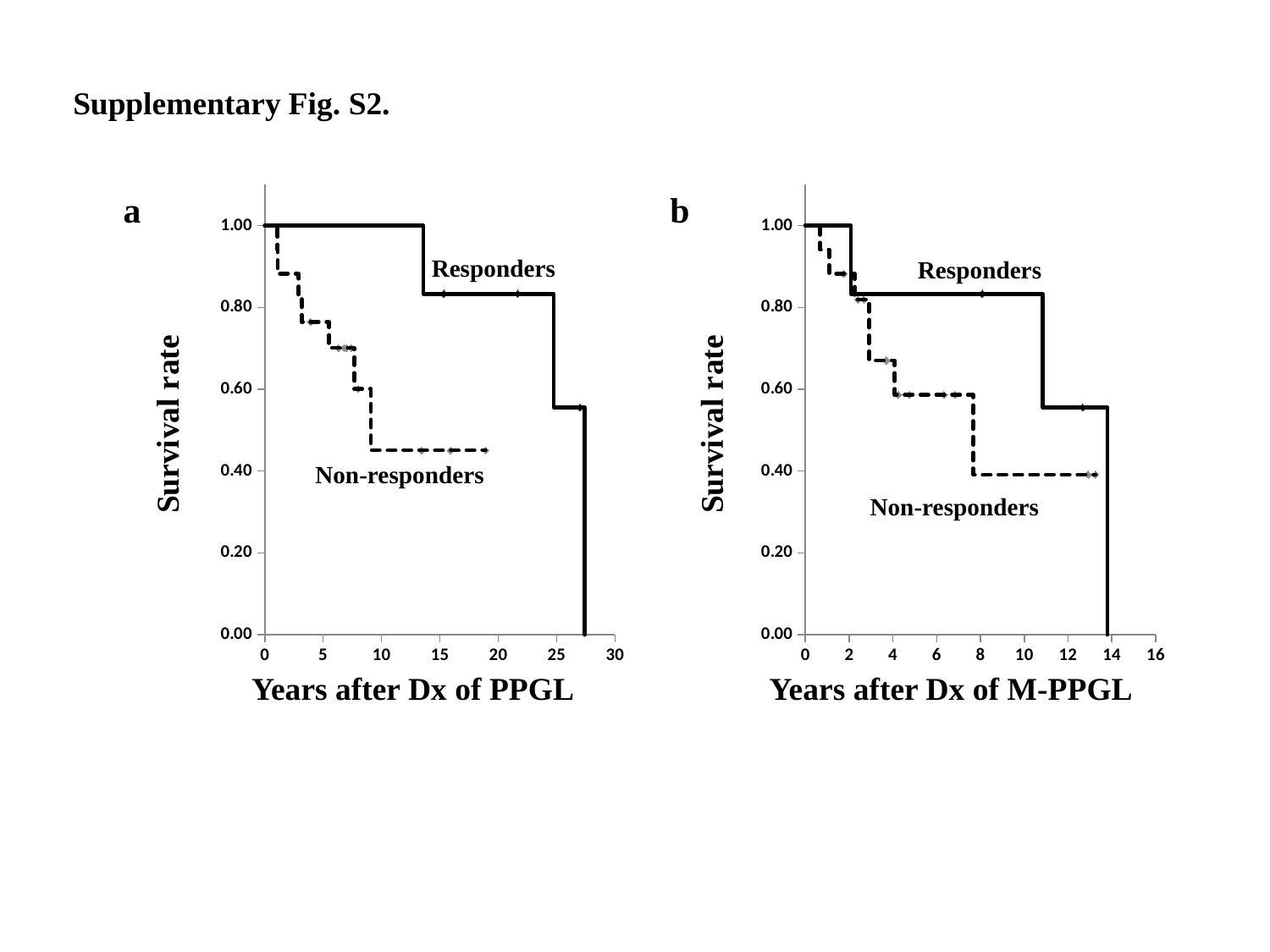

Supplementary Fig. S2.

### Chart

| Category | N | R | 15.9166666666667(打ち切り) | 13.5833333333333(打ち切り) |
|---|---|---|---|---|

### Chart

| Category | N | R | 13.25(打ち切り) | 10.8333333333333(打ち切り) |
|---|---|---|---|---|
a
b
Responders
Responders
Non-responders
Non-responders
Years after Dx of PPGL
Years after Dx of M-PPGL